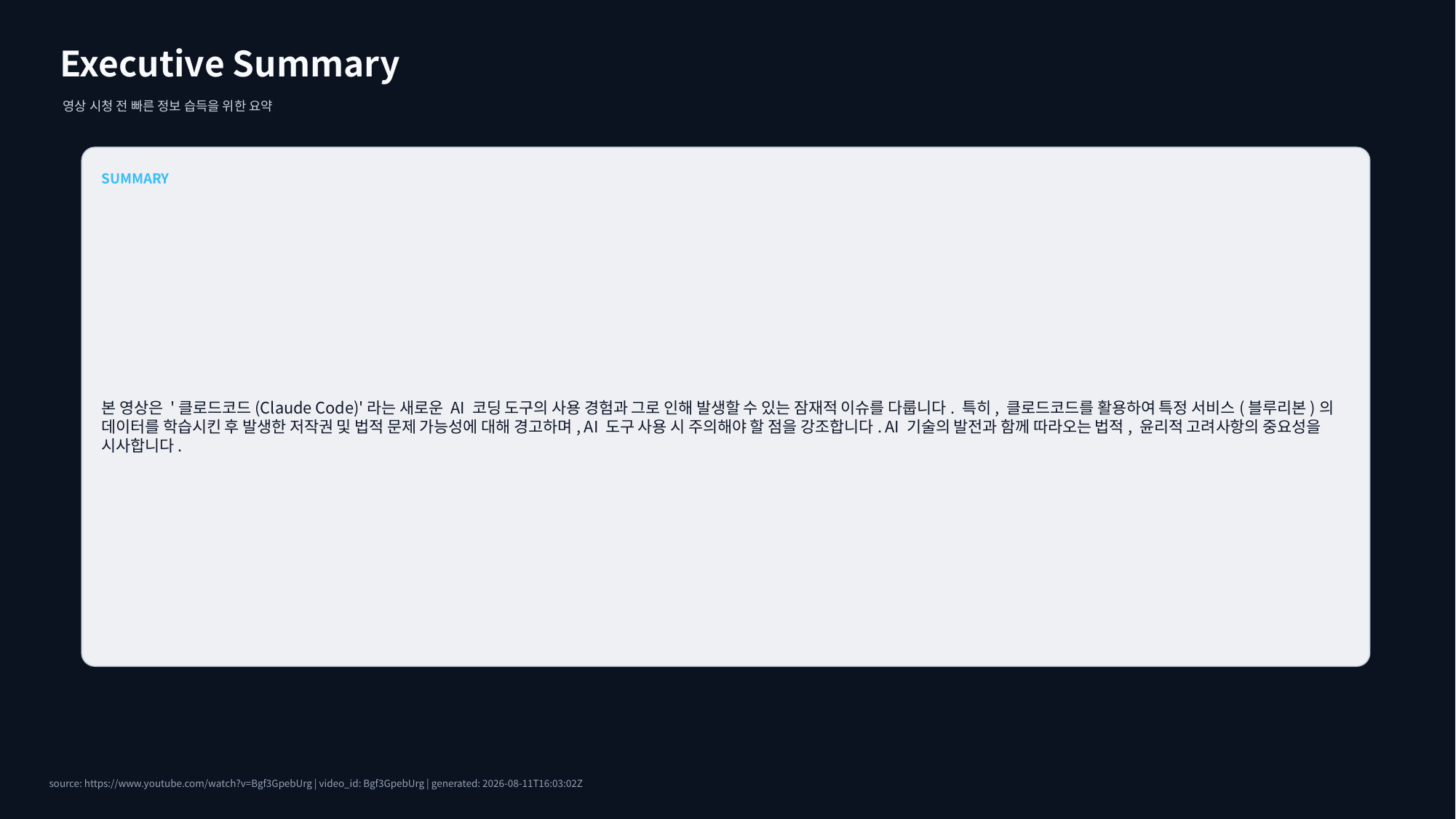

Executive Summary
영상 시청 전 빠른 정보 습득을 위한 요약

SUMMARY
본 영상은 '클로드코드(Claude Code)'라는 새로운 AI 코딩 도구의 사용 경험과 그로 인해 발생할 수 있는 잠재적 이슈를 다룹니다. 특히, 클로드코드를 활용하여 특정 서비스(블루리본)의 데이터를 학습시킨 후 발생한 저작권 및 법적 문제 가능성에 대해 경고하며, AI 도구 사용 시 주의해야 할 점을 강조합니다. AI 기술의 발전과 함께 따라오는 법적, 윤리적 고려사항의 중요성을 시사합니다.
source: https://www.youtube.com/watch?v=Bgf3GpebUrg | video_id: Bgf3GpebUrg | generated: 2026-08-11T16:03:02Z